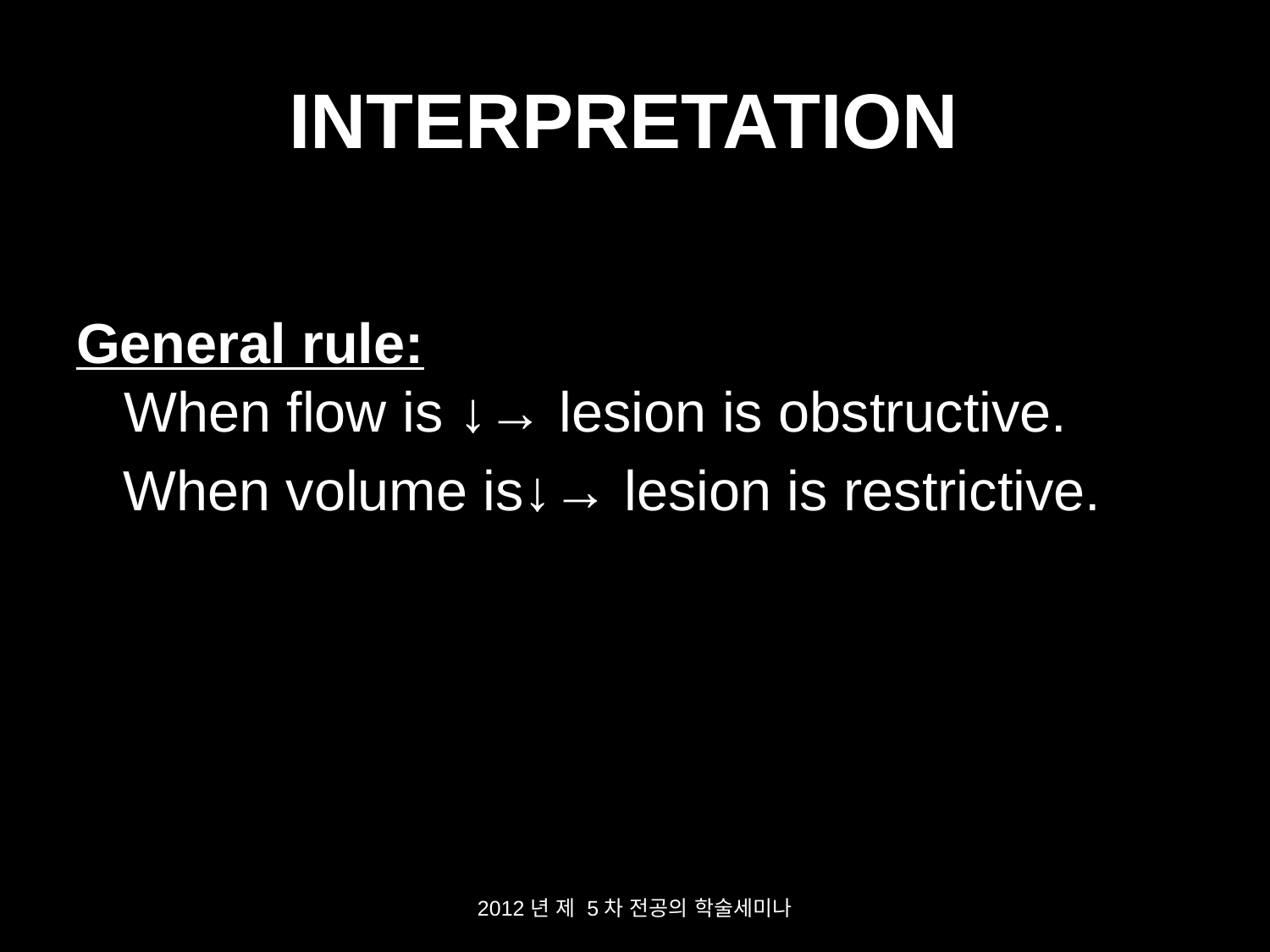

# INTERPRETATION

General rule:                                        When flow is ↓→ lesion is obstructive.
   When volume is↓→ lesion is restrictive.
2012년 제 5차 전공의 학술세미나